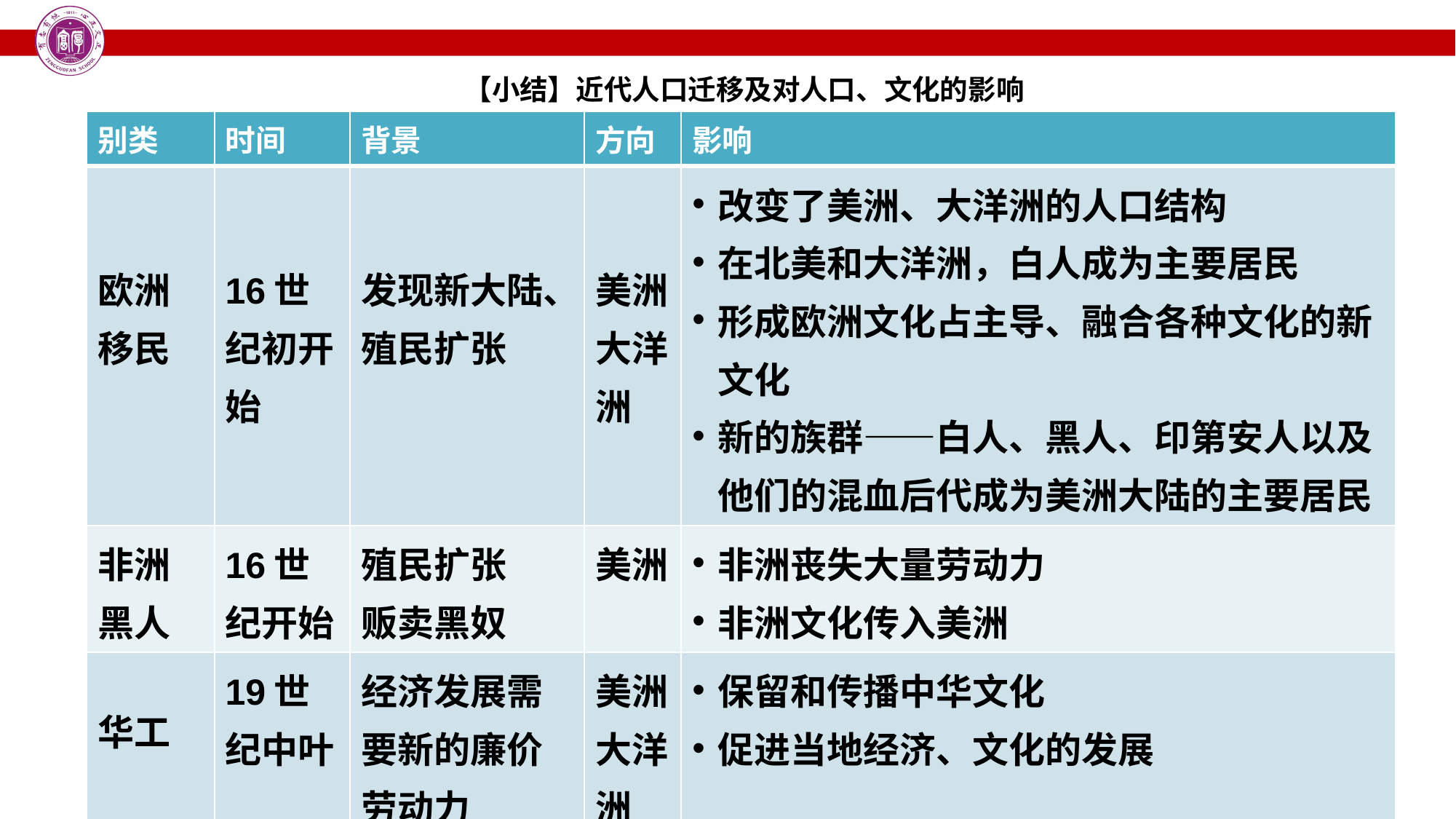

【小结】近代人口迁移及对人口、文化的影响
| 别类 | 时间 | 背景 | 方向 | 影响 |
| --- | --- | --- | --- | --- |
| 欧洲移民 | 16世纪初开始 | 发现新大陆、殖民扩张 | 美洲 大洋洲 | 改变了美洲、大洋洲的人口结构 在北美和大洋洲，白人成为主要居民 形成欧洲文化占主导、融合各种文化的新文化 新的族群——白人、黑人、印第安人以及他们的混血后代成为美洲大陆的主要居民 |
| 非洲黑人 | 16世纪开始 | 殖民扩张 贩卖黑奴 | 美洲 | 非洲丧失大量劳动力 非洲文化传入美洲 |
| 华工 | 19世纪中叶 | 经济发展需要新的廉价劳动力 | 美洲 大洋洲 | 保留和传播中华文化 促进当地经济、文化的发展 |